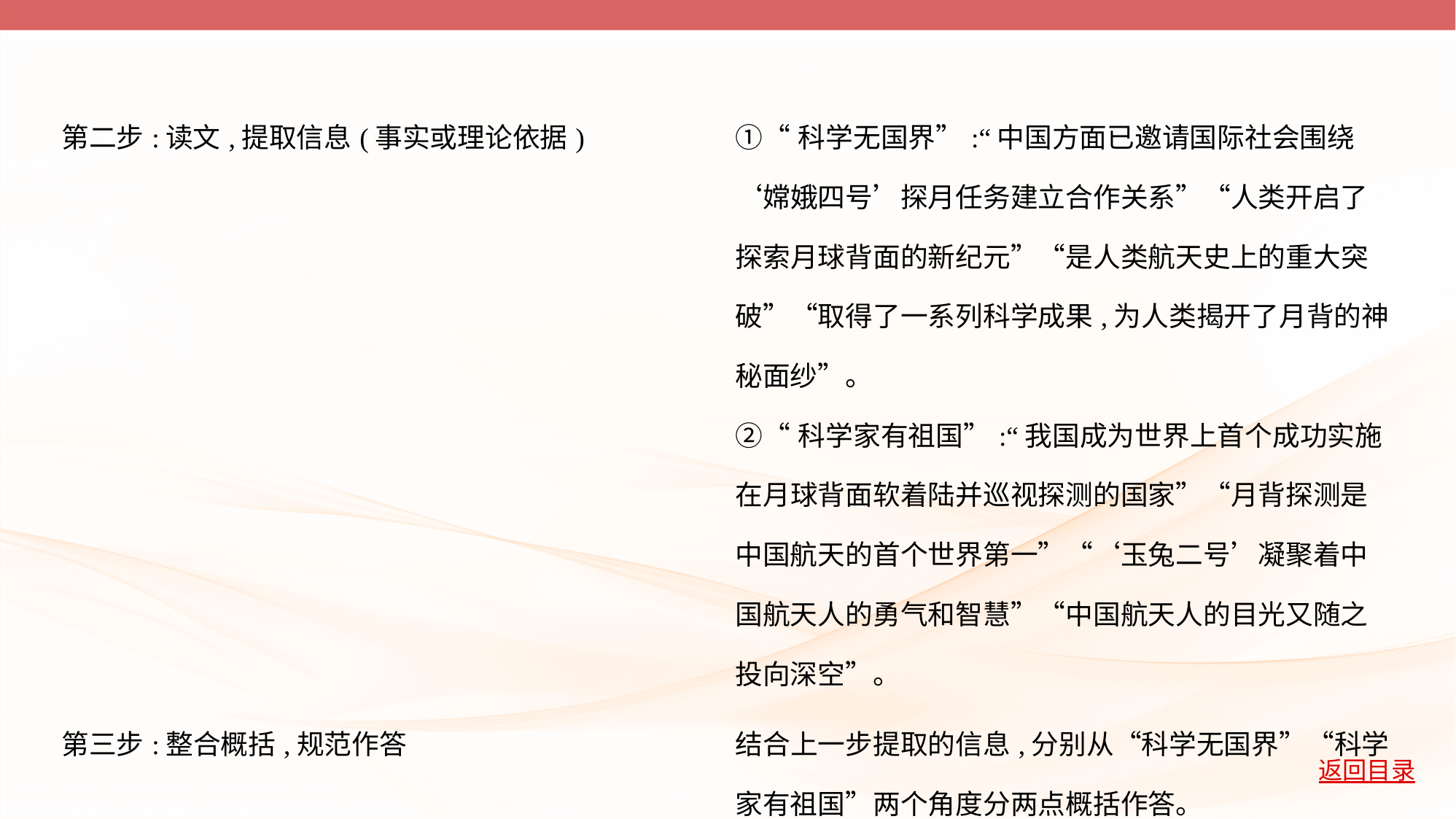

| 第二步:读文,提取信息(事实或理论依据) | ①“科学无国界”:“中国方面已邀请国际社会围绕 ‘嫦娥四号’探月任务建立合作关系”“人类开启了 探索月球背面的新纪元”“是人类航天史上的重大突 破”“取得了一系列科学成果,为人类揭开了月背的神 秘面纱”。 ②“科学家有祖国”:“我国成为世界上首个成功实施 在月球背面软着陆并巡视探测的国家”“月背探测是 中国航天的首个世界第一”“‘玉兔二号’凝聚着中 国航天人的勇气和智慧”“中国航天人的目光又随之 投向深空”。 |
| --- | --- |
| 第三步:整合概括,规范作答 | 结合上一步提取的信息,分别从“科学无国界”“科学 家有祖国”两个角度分两点概括作答。 |